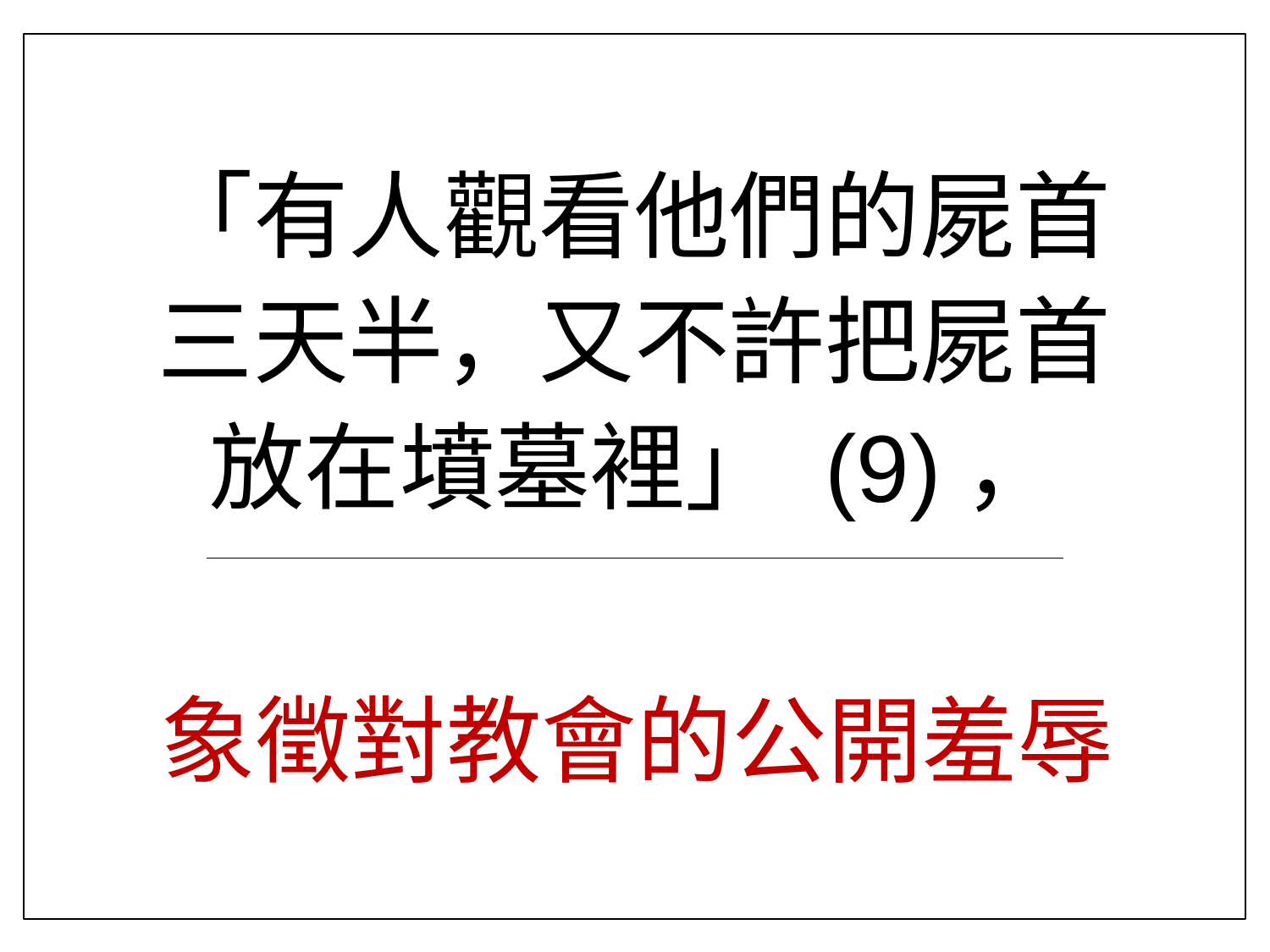

# 「有人觀看他們的屍首三天半，又不許把屍首放在墳墓裡」 (9)，
象徵對教會的公開羞辱